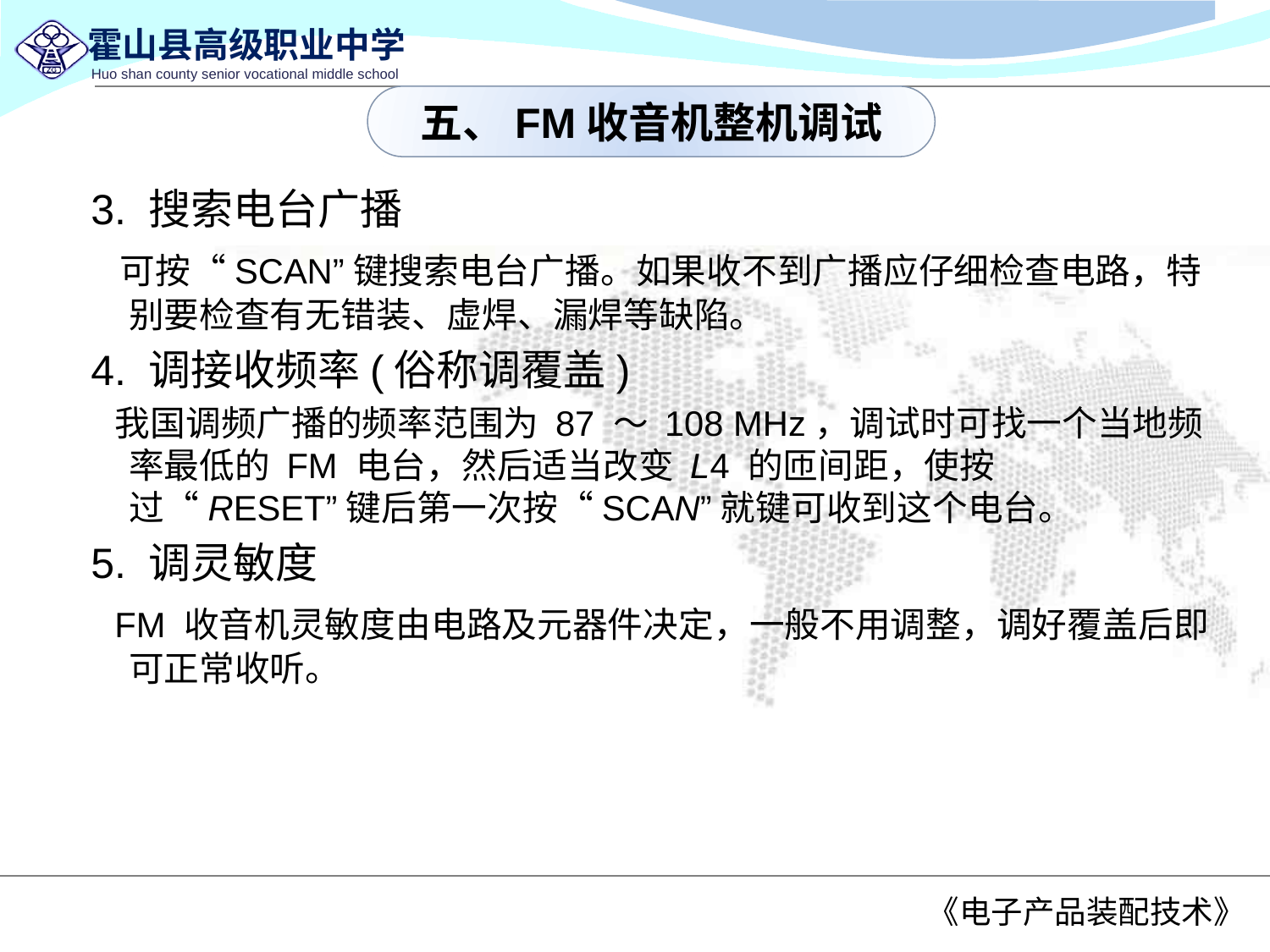

五、FM收音机整机调试
3. 搜索电台广播
  可按“SCAN”键搜索电台广播。如果收不到广播应仔细检查电路，特别要检查有无错装、虚焊、漏焊等缺陷。
4. 调接收频率(俗称调覆盖)
  我国调频广播的频率范围为 87 ～ 108 MHz，调试时可找一个当地频率最低的 FM 电台，然后适当改变 L4 的匝间距，使按过“RESET”键后第一次按“SCAN”就键可收到这个电台。
5. 调灵敏度
  FM 收音机灵敏度由电路及元器件决定，一般不用调整，调好覆盖后即可正常收听。